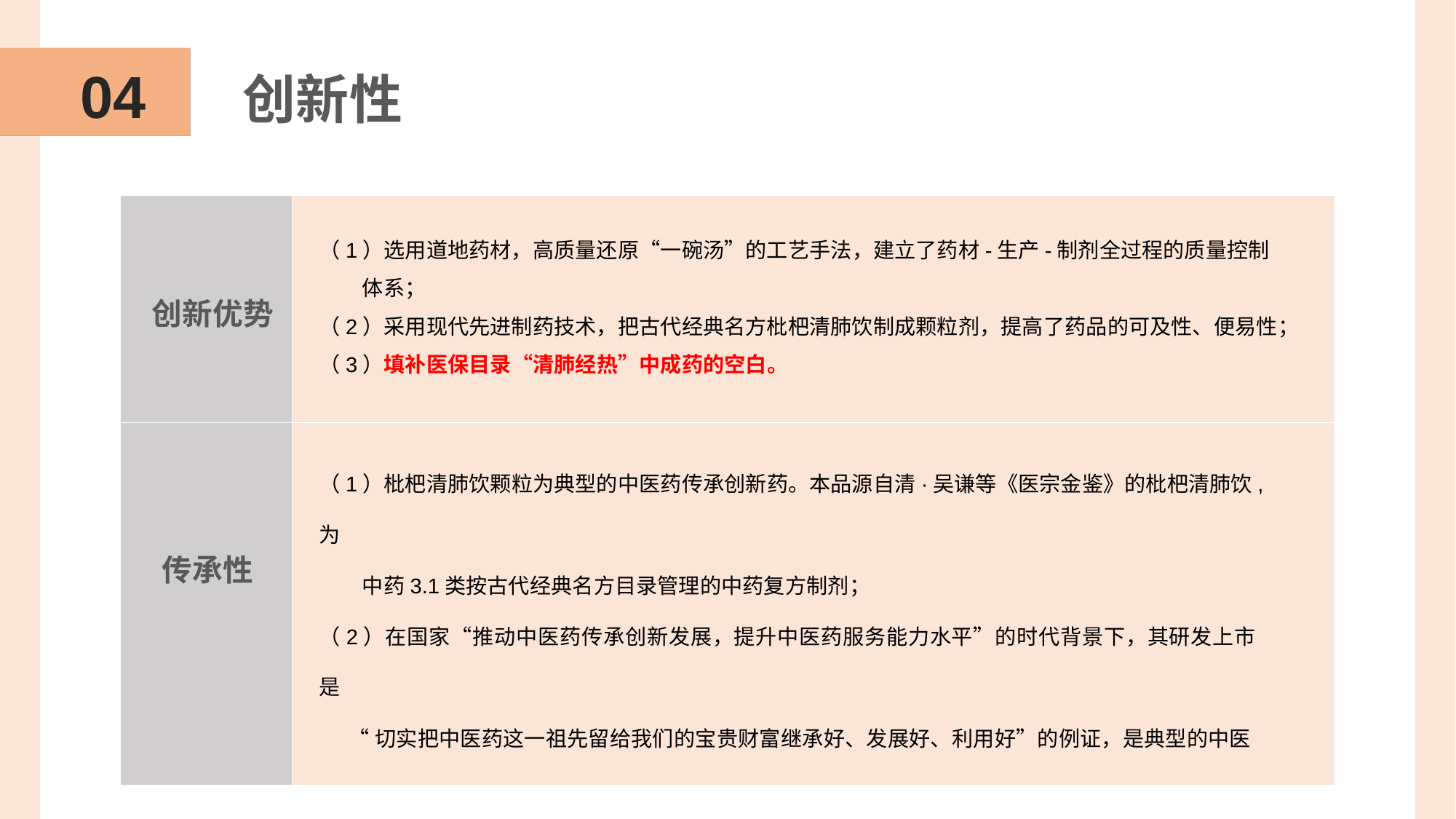

04    创新性

04

|  |  |
| --- | --- |
|  |  |
（1）选用道地药材，高质量还原“一碗汤”的工艺手法，建立了药材-生产-制剂全过程的质量控制
        体系；
（2）采用现代先进制药技术，把古代经典名方枇杷清肺饮制成颗粒剂，提高了药品的可及性、便易性；
（3）填补医保目录“清肺经热”中成药的空白。
  创新优势
（1）枇杷清肺饮颗粒为典型的中医药传承创新药。本品源自清·吴谦等《医宗金鉴》的枇杷清肺饮,为
        中药3.1类按古代经典名方目录管理的中药复方制剂；
（2）在国家“推动中医药传承创新发展，提升中医药服务能力水平”的时代背景下，其研发上市是
      “切实把中医药这一祖先留给我们的宝贵财富继承好、发展好、利用好”的例证，是典型的中医
        药传承创新发展的成功实例；
（3）在遵循中医药理论的基础上，将现代技术应用于古代经典名方，保证了经典名方复方制剂与古
        方疗效一致。
传承性